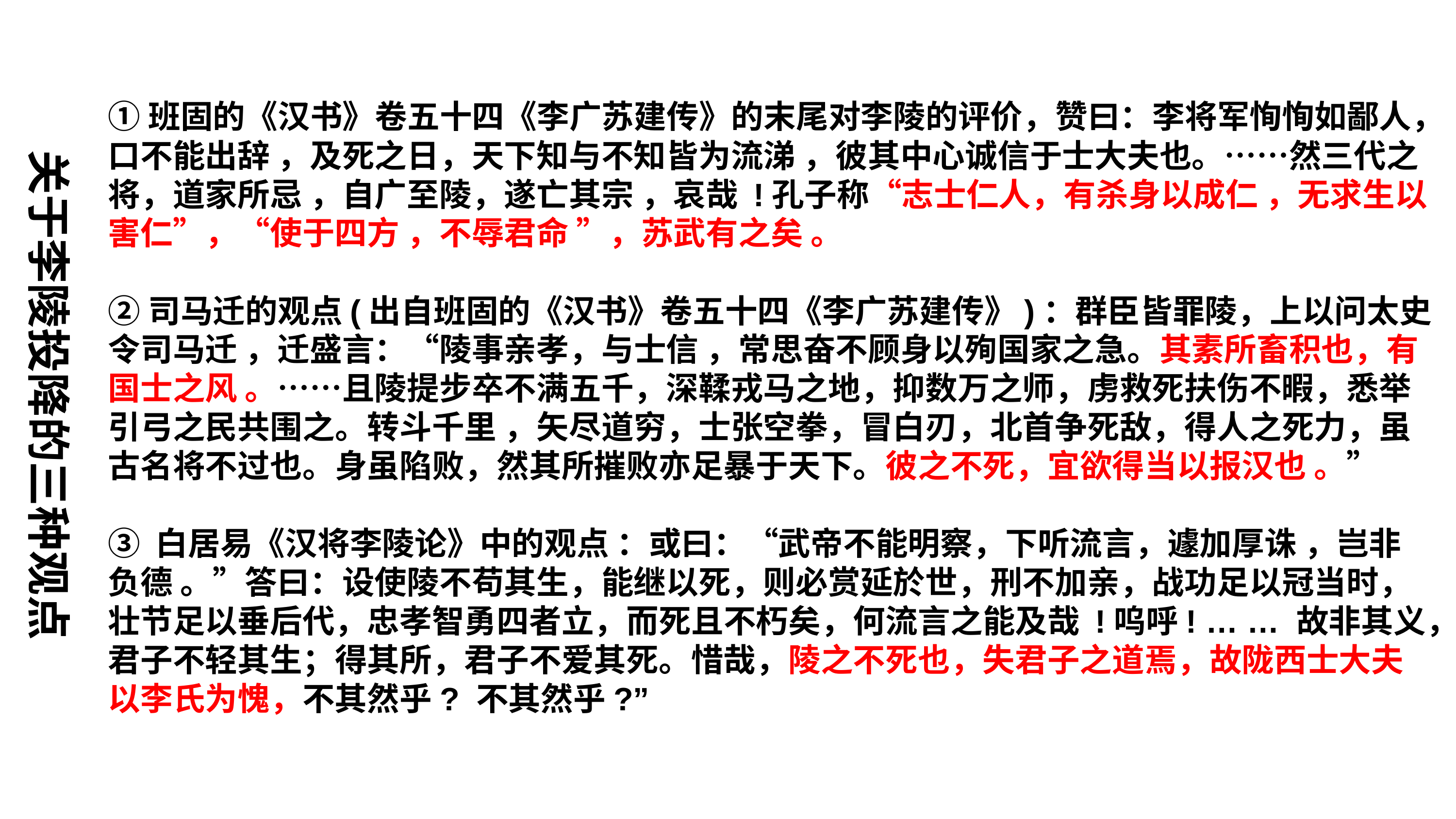

①班固的《汉书》卷五十四《李广苏建传》的末尾对李陵的评价，赞曰：李将军恂恂如鄙人，口不能出辞 ，及死之日，天下知与不知皆为流涕 ，彼其中心诚信于士大夫也。……然三代之将，道家所忌 ，自广至陵，遂亡其宗 ，哀哉 !孔子称“志士仁人，有杀身以成仁 ，无求生以害仁”，“使于四方 ，不辱君命 ”，苏武有之矣 。

②司马迁的观点(出自班固的《汉书》卷五十四《李广苏建传》)：群臣皆罪陵，上以问太史令司马迁 ，迁盛言：“陵事亲孝，与士信 ，常思奋不顾身以殉国家之急。其素所畜积也，有国士之风 。……且陵提步卒不满五千，深鞣戎马之地，抑数万之师，虏救死扶伤不暇，悉举引弓之民共围之。转斗千里 ，矢尽道穷，士张空拳，冒白刃，北首争死敌，得人之死力，虽古名将不过也。身虽陷败，然其所摧败亦足暴于天下。彼之不死，宜欲得当以报汉也 。”

③ 白居易《汉将李陵论》中的观点 ：或曰：“武帝不能明察，下听流言，遽加厚诛 ，岂非负德 。”答曰：设使陵不苟其生，能继以死，则必赏延於世，刑不加亲，战功足以冠当时，壮节足以垂后代，忠孝智勇四者立，而死且不朽矣，何流言之能及哉 !呜呼! … … 故非其义，君子不轻其生；得其所，君子不爱其死。惜哉，陵之不死也，失君子之道焉，故陇西士大夫以李氏为愧，不其然乎? 不其然乎?”

关于李陵投降的三种观点